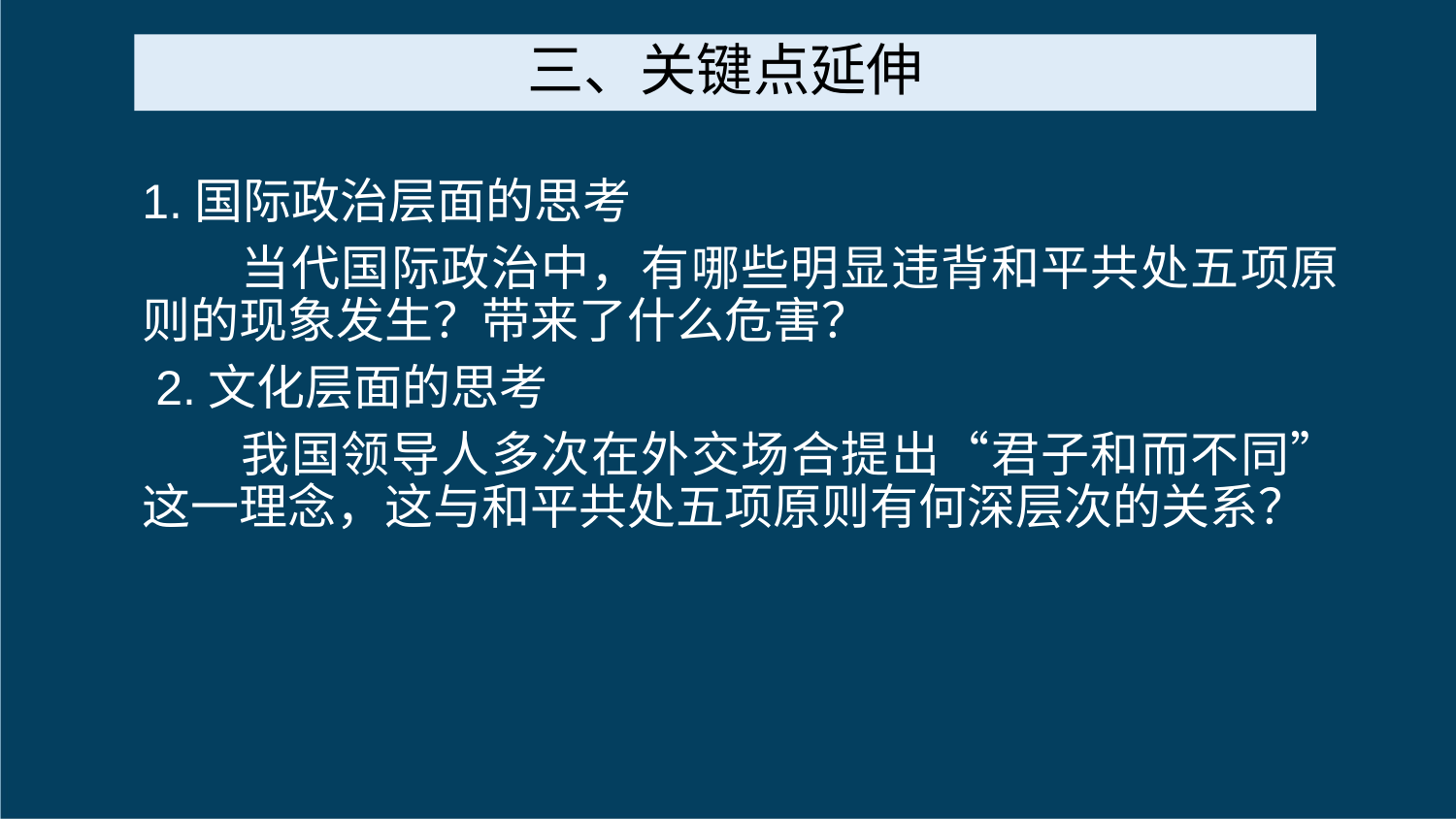

三、关键点延伸
1.国际政治层面的思考
       当代国际政治中，有哪些明显违背和平共处五项原则的现象发生？带来了什么危害？
 2.文化层面的思考
       我国领导人多次在外交场合提出“君子和而不同”这一理念，这与和平共处五项原则有何深层次的关系？